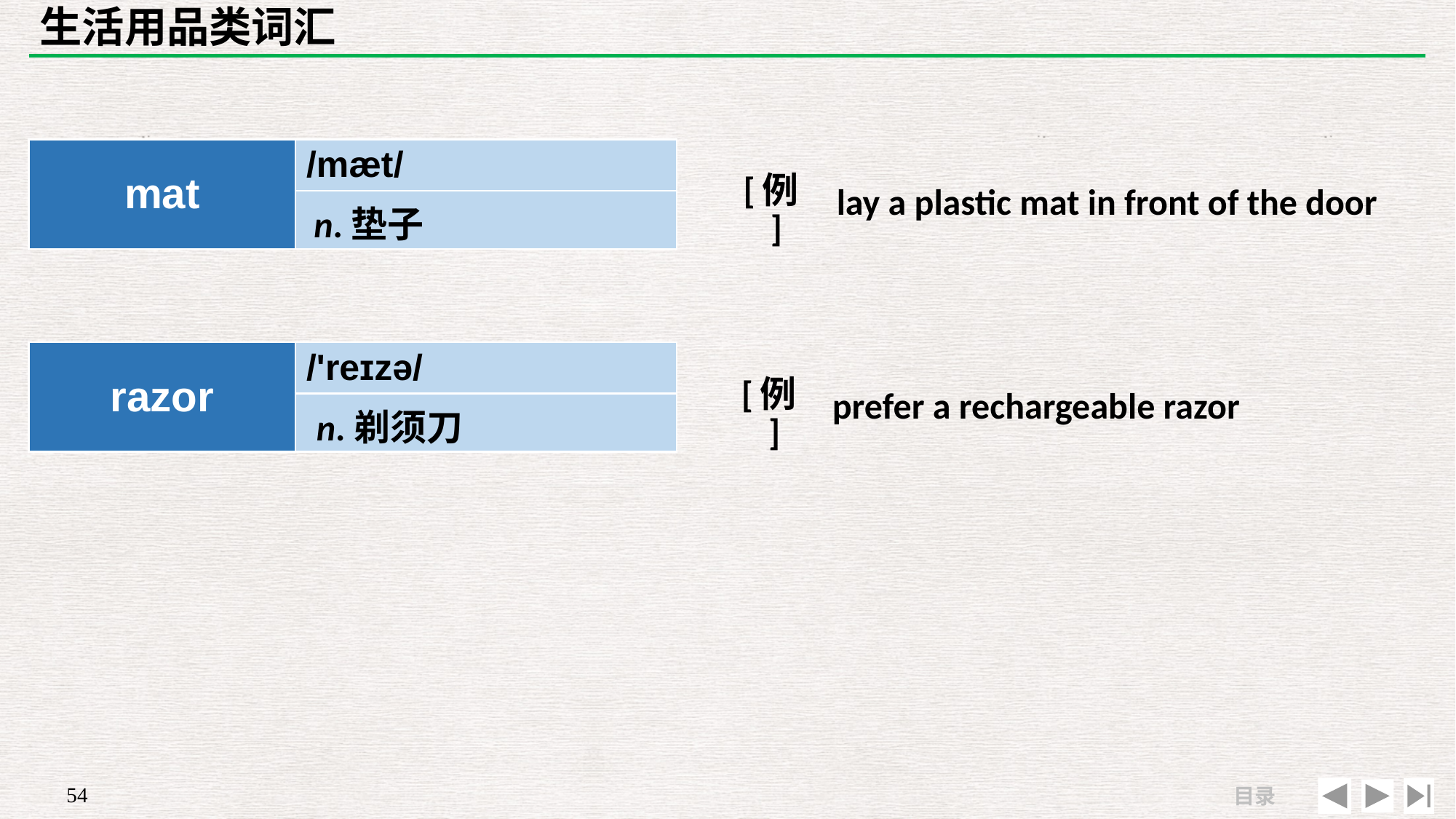

# 生活用品类词汇

|  |  |
| --- | --- |
| [例] | lay a plastic mat in front of the door |
| mat | /mæt/ |
| --- | --- |
|  |  |
n.垫子
|  |  |
| --- | --- |
| [例] | prefer a rechargeable razor |
| razor | /'reɪzə/ |
| --- | --- |
|  |  |
n.剃须刀